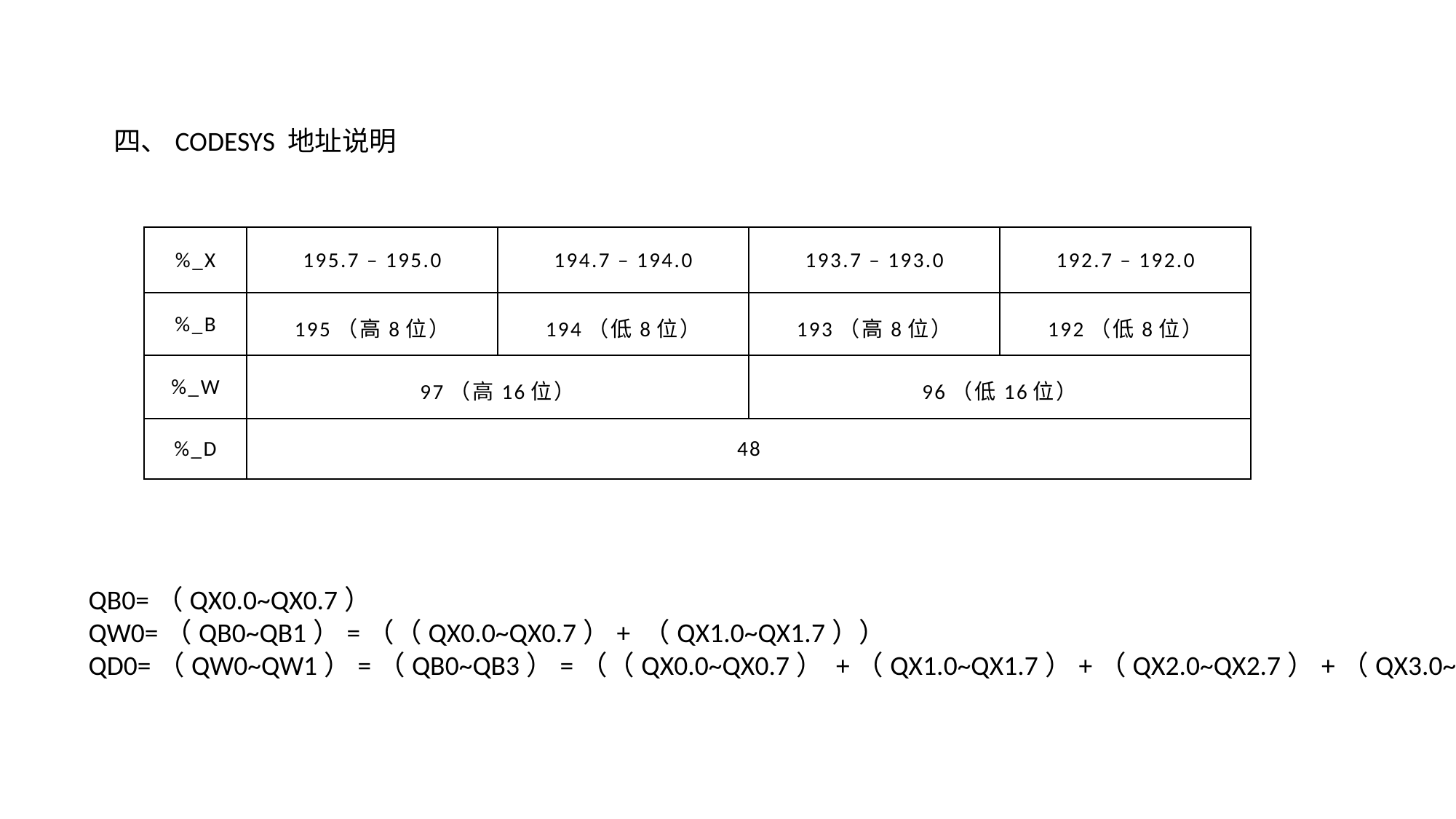

四、CODESYS 地址说明
| %\_X | 195.7 – 195.0 | 194.7 – 194.0 | 193.7 – 193.0 | 192.7 – 192.0 |
| --- | --- | --- | --- | --- |
| %\_B | 195（高8位） | 194（低8位） | 193（高8位） | 192（低8位） |
| %\_W | 97（高16位） |  | 96（低16位） |  |
| %\_D | 48 |  |  |  |
QB0=（QX0.0~QX0.7）
QW0=（QB0~QB1）=（（QX0.0~QX0.7）+ （QX1.0~QX1.7））
QD0=（QW0~QW1）=（QB0~QB3）=（（QX0.0~QX0.7） +（QX1.0~QX1.7）+（QX2.0~QX2.7）+（QX3.0~QX3.7））